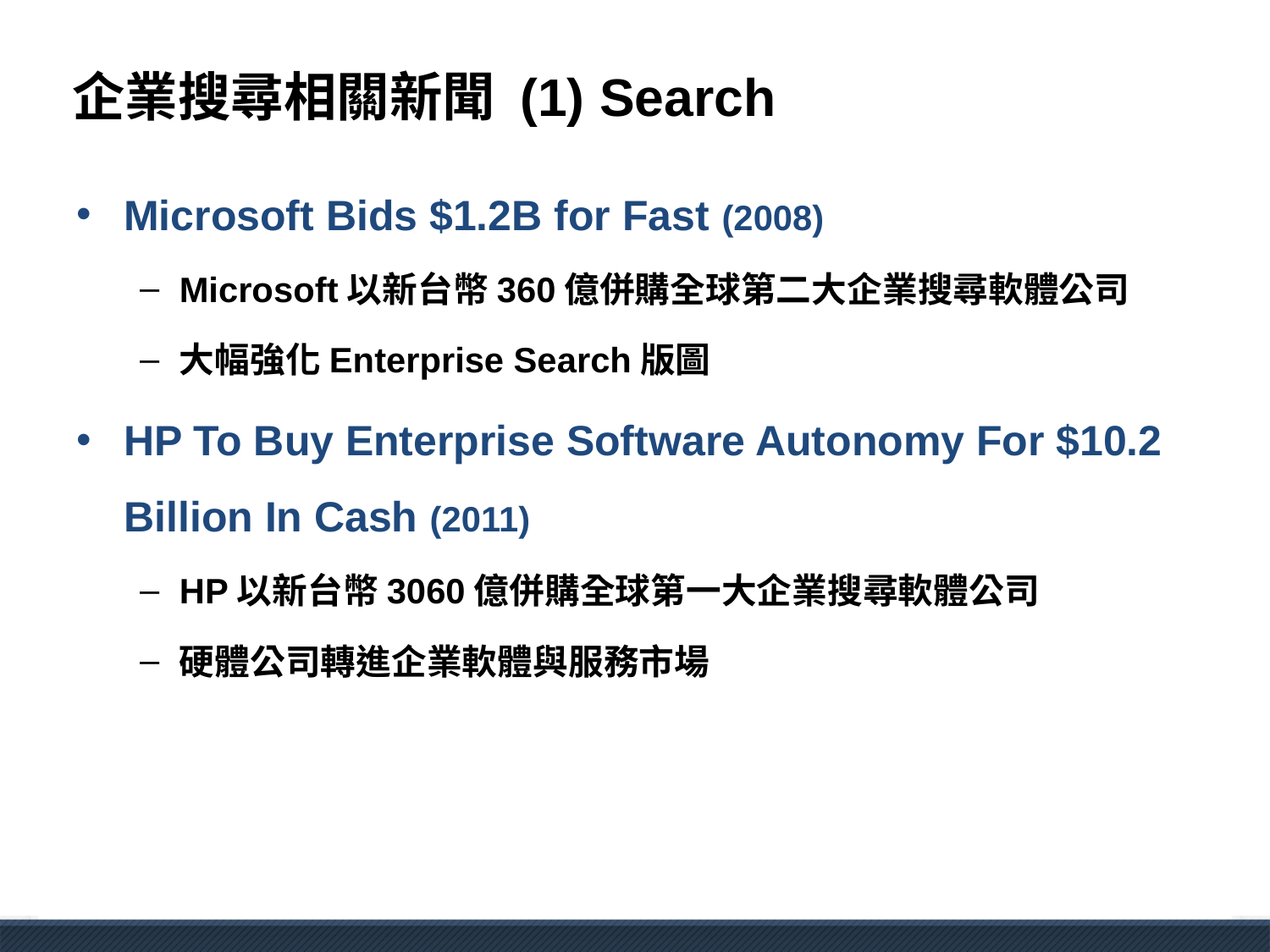

# 企業搜尋相關新聞 (1) Search
Microsoft Bids $1.2B for Fast (2008)
Microsoft以新台幣360億併購全球第二大企業搜尋軟體公司
大幅強化Enterprise Search版圖
HP To Buy Enterprise Software Autonomy For $10.2 Billion In Cash (2011)
HP以新台幣3060億併購全球第一大企業搜尋軟體公司
硬體公司轉進企業軟體與服務市場